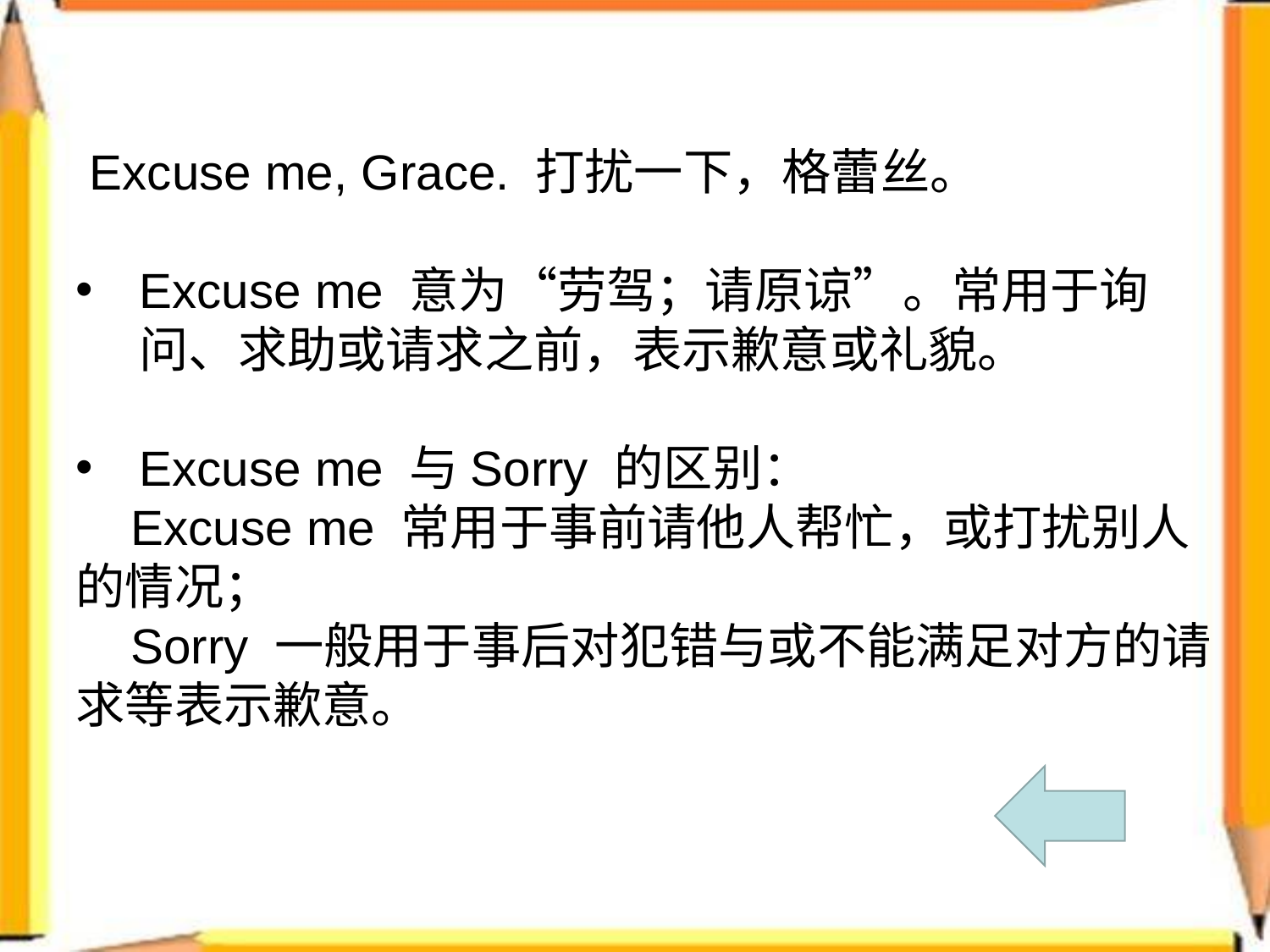

Excuse me, Grace. 打扰一下，格蕾丝。

Excuse me 意为“劳驾；请原谅”。常用于询问、求助或请求之前，表示歉意或礼貌。

Excuse me 与Sorry 的区别：
    Excuse me 常用于事前请他人帮忙，或打扰别人  的情况；
    Sorry 一般用于事后对犯错与或不能满足对方的请求等表示歉意。